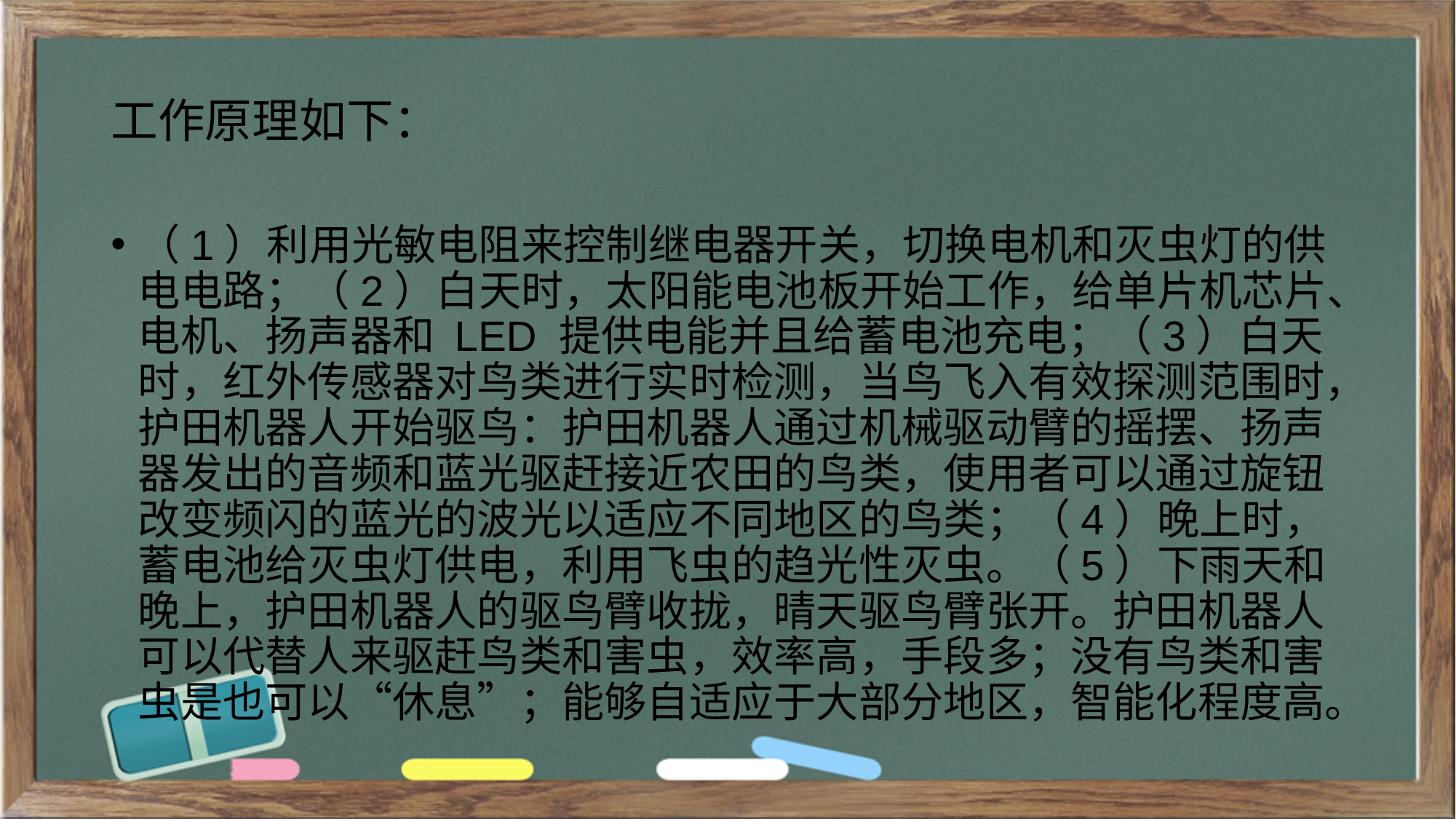

# 工作原理如下：
（1）利用光敏电阻来控制继电器开关，切换电机和灭虫灯的供电电路；（2）白天时，太阳能电池板开始工作，给单片机芯片、电机、扬声器和 LED 提供电能并且给蓄电池充电；（3）白天时，红外传感器对鸟类进行实时检测，当鸟飞入有效探测范围时，护田机器人开始驱鸟：护田机器人通过机械驱动臂的摇摆、扬声器发出的音频和蓝光驱赶接近农田的鸟类，使用者可以通过旋钮改变频闪的蓝光的波光以适应不同地区的鸟类；（4）晚上时，蓄电池给灭虫灯供电，利用飞虫的趋光性灭虫。（5）下雨天和晚上，护田机器人的驱鸟臂收拢，晴天驱鸟臂张开。护田机器人可以代替人来驱赶鸟类和害虫，效率高，手段多；没有鸟类和害虫是也可以“休息”；能够自适应于大部分地区，智能化程度高。